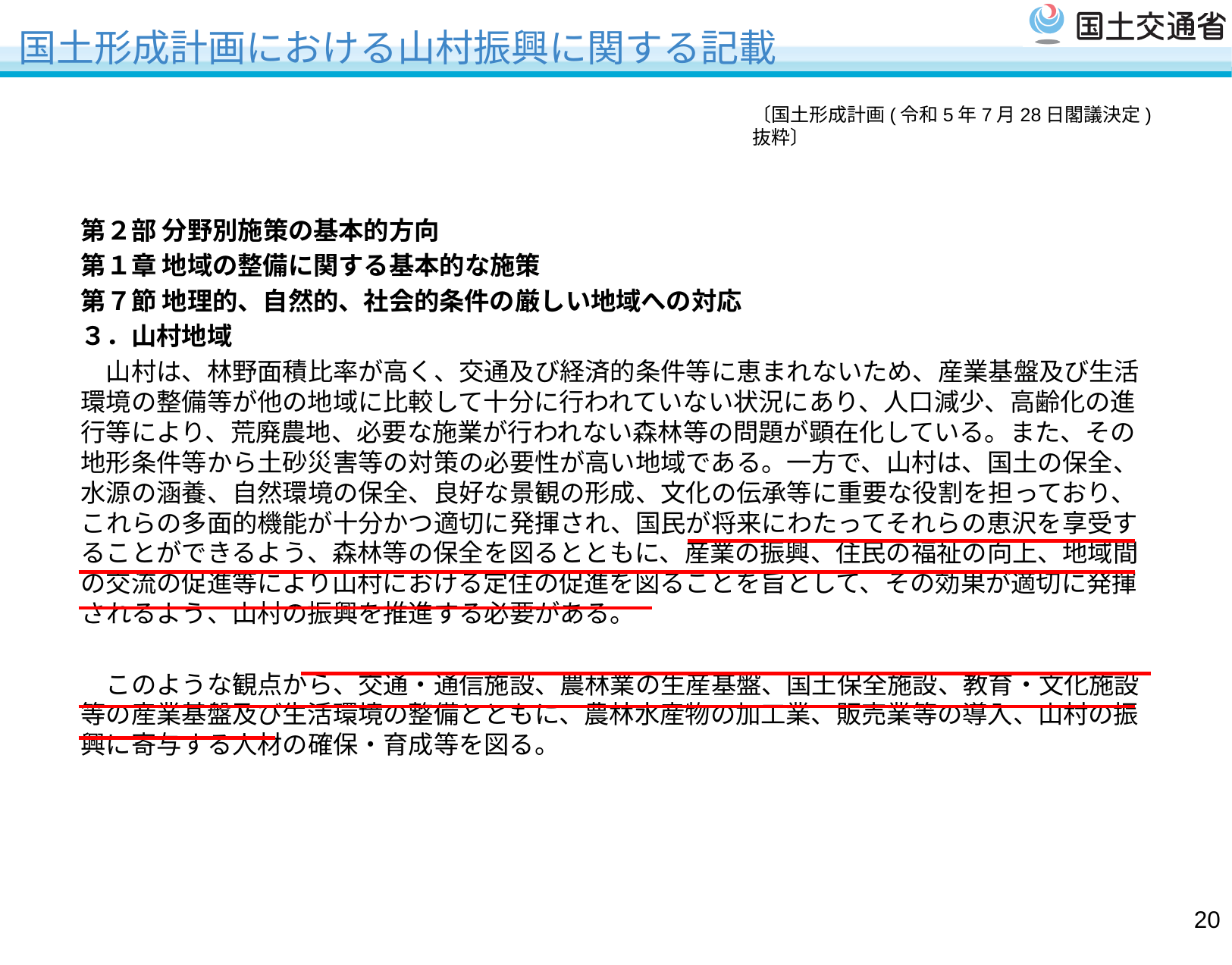

# 国土形成計画における山村振興に関する記載
〔国土形成計画(令和5年7月28日閣議決定)抜粋〕
第２部 分野別施策の基本的方向
第１章 地域の整備に関する基本的な施策
第７節 地理的、自然的、社会的条件の厳しい地域への対応
３．山村地域
　山村は、林野面積比率が高く、交通及び経済的条件等に恵まれないため、産業基盤及び生活環境の整備等が他の地域に比較して十分に行われていない状況にあり、人口減少、高齢化の進行等により、荒廃農地、必要な施業が行われない森林等の問題が顕在化している。また、その地形条件等から土砂災害等の対策の必要性が高い地域である。一方で、山村は、国土の保全、水源の涵養、自然環境の保全、良好な景観の形成、文化の伝承等に重要な役割を担っており、これらの多面的機能が十分かつ適切に発揮され、国民が将来にわたってそれらの恵沢を享受することができるよう、森林等の保全を図るとともに、産業の振興、住民の福祉の向上、地域間の交流の促進等により山村における定住の促進を図ることを旨として、その効果が適切に発揮されるよう、山村の振興を推進する必要がある。

　このような観点から、交通・通信施設、農林業の生産基盤、国土保全施設、教育・文化施設等の産業基盤及び生活環境の整備とともに、農林水産物の加工業、販売業等の導入、山村の振興に寄与する人材の確保・育成等を図る。
20